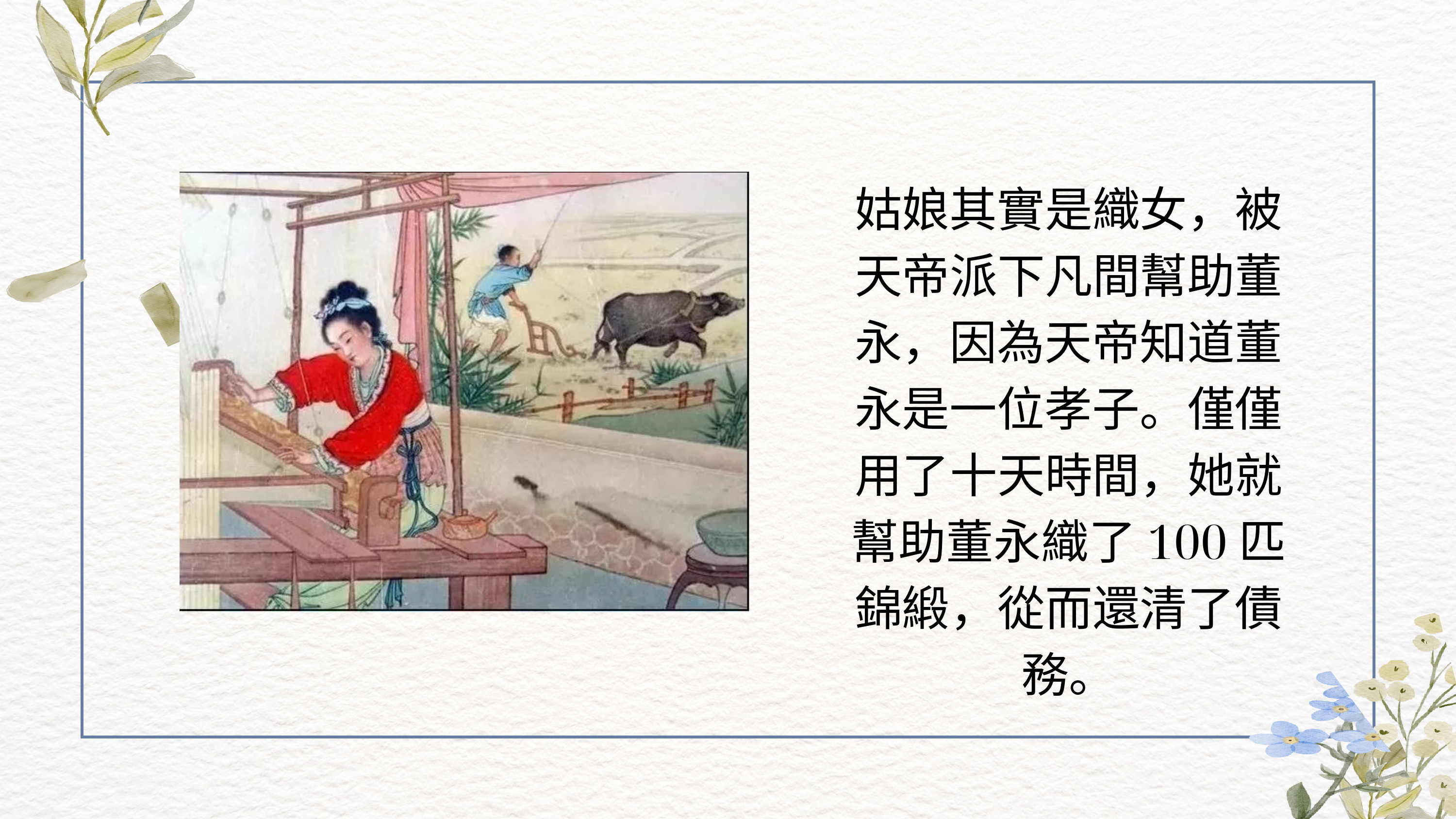

姑娘其實是織女，被天帝派下凡間幫助董永，因為天帝知道董永是一位孝子。僅僅用了十天時間，她就幫助董永織了100匹錦緞，從而還清了債務。